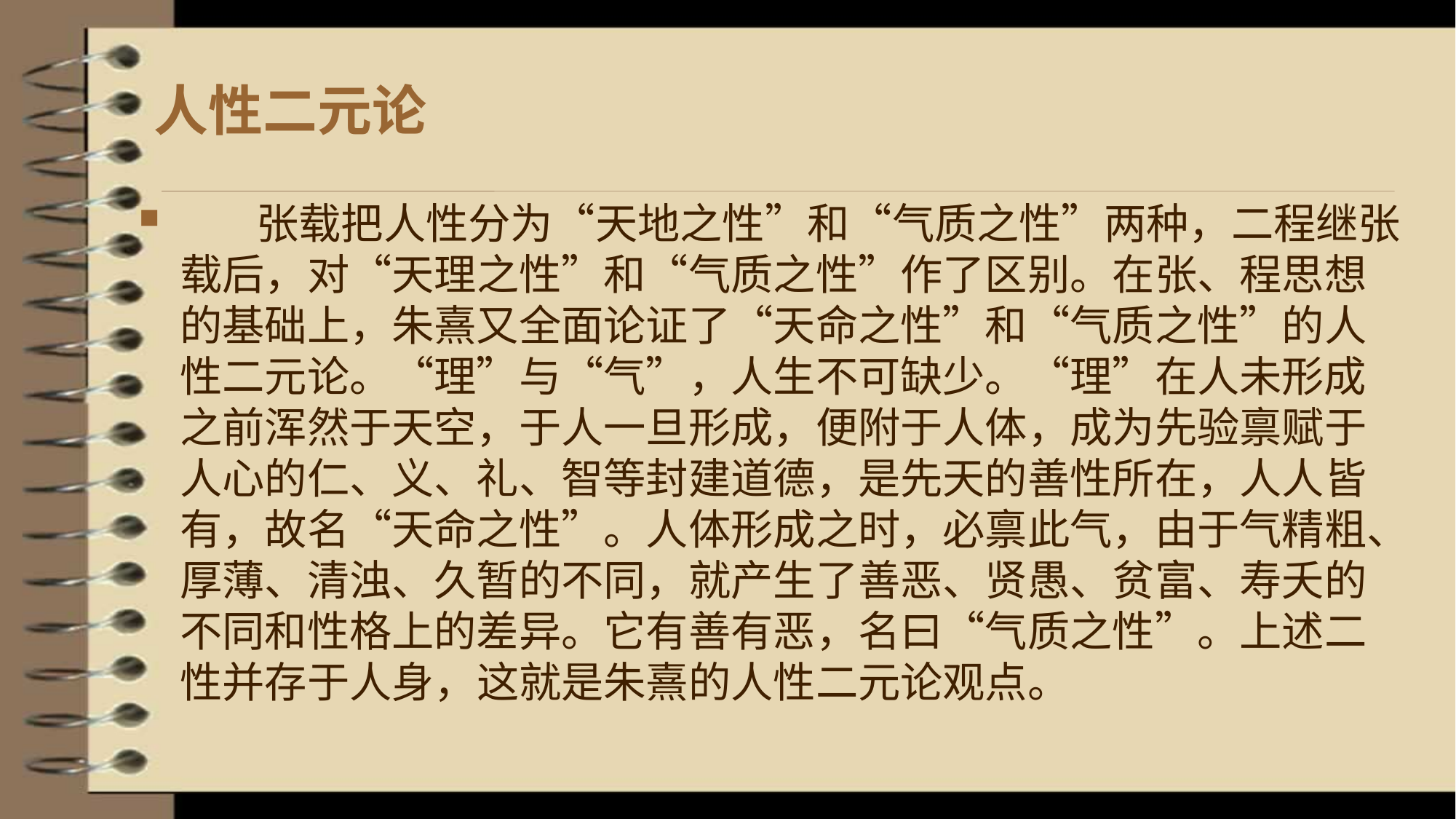

# 人性二元论
       张载把人性分为“天地之性”和“气质之性”两种，二程继张载后，对“天理之性”和“气质之性”作了区别。在张、程思想的基础上，朱熹又全面论证了“天命之性”和“气质之性”的人性二元论。“理”与“气”，人生不可缺少。“理”在人未形成之前浑然于天空，于人一旦形成，便附于人体，成为先验禀赋于人心的仁、义、礼、智等封建道德，是先天的善性所在，人人皆有，故名“天命之性”。人体形成之时，必禀此气，由于气精粗、厚薄、清浊、久暂的不同，就产生了善恶、贤愚、贫富、寿夭的不同和性格上的差异。它有善有恶，名曰“气质之性”。上述二性并存于人身，这就是朱熹的人性二元论观点。